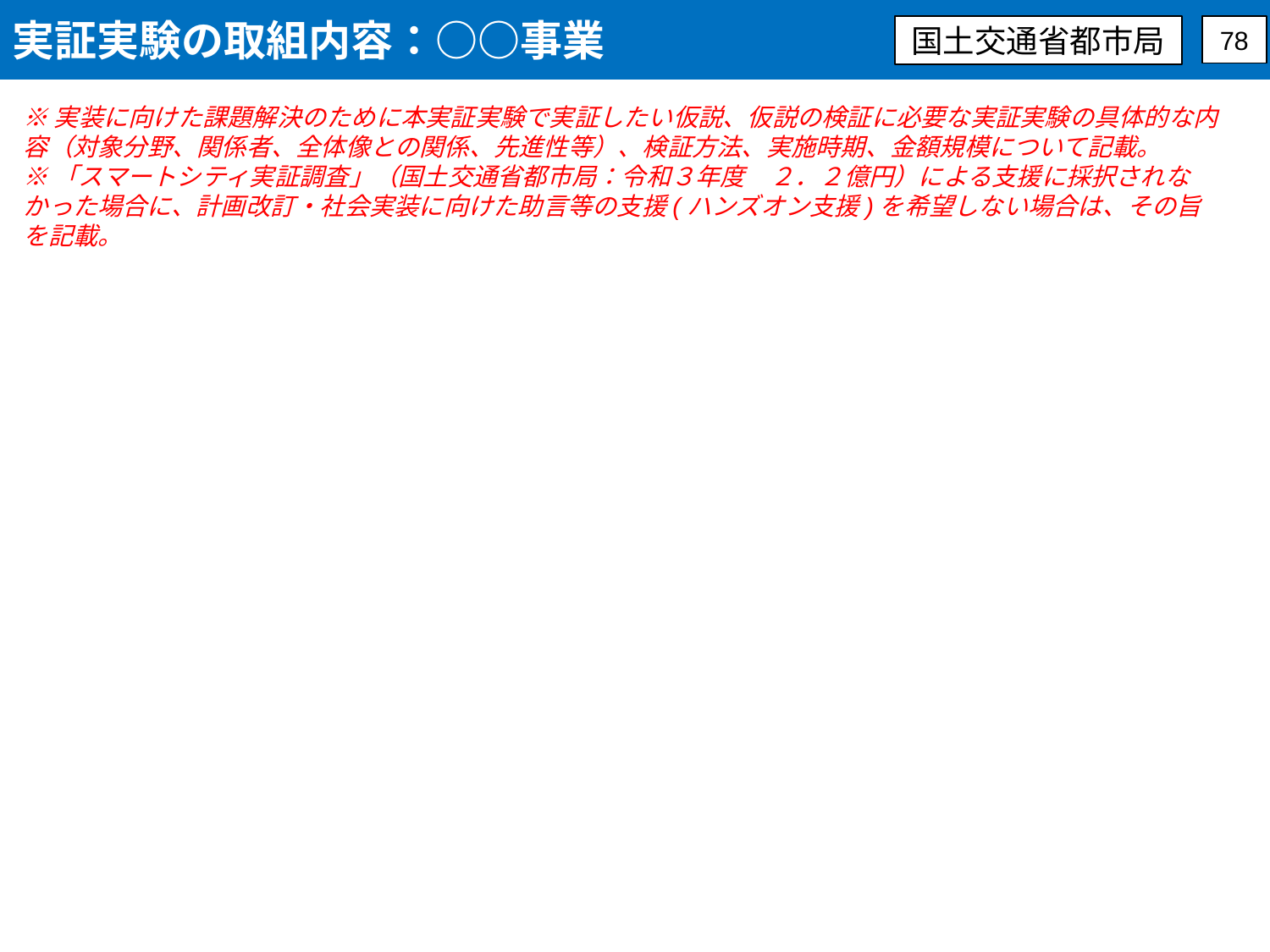

実証実験の取組内容：○○事業
国土交通省都市局
78
※実装に向けた課題解決のために本実証実験で実証したい仮説、仮説の検証に必要な実証実験の具体的な内容（対象分野、関係者、全体像との関係、先進性等）、検証方法、実施時期、金額規模について記載。
※「スマートシティ実証調査」（国土交通省都市局：令和３年度　２．２億円）による支援に採択されなかった場合に、計画改訂・社会実装に向けた助言等の支援(ハンズオン支援)を希望しない場合は、その旨を記載。